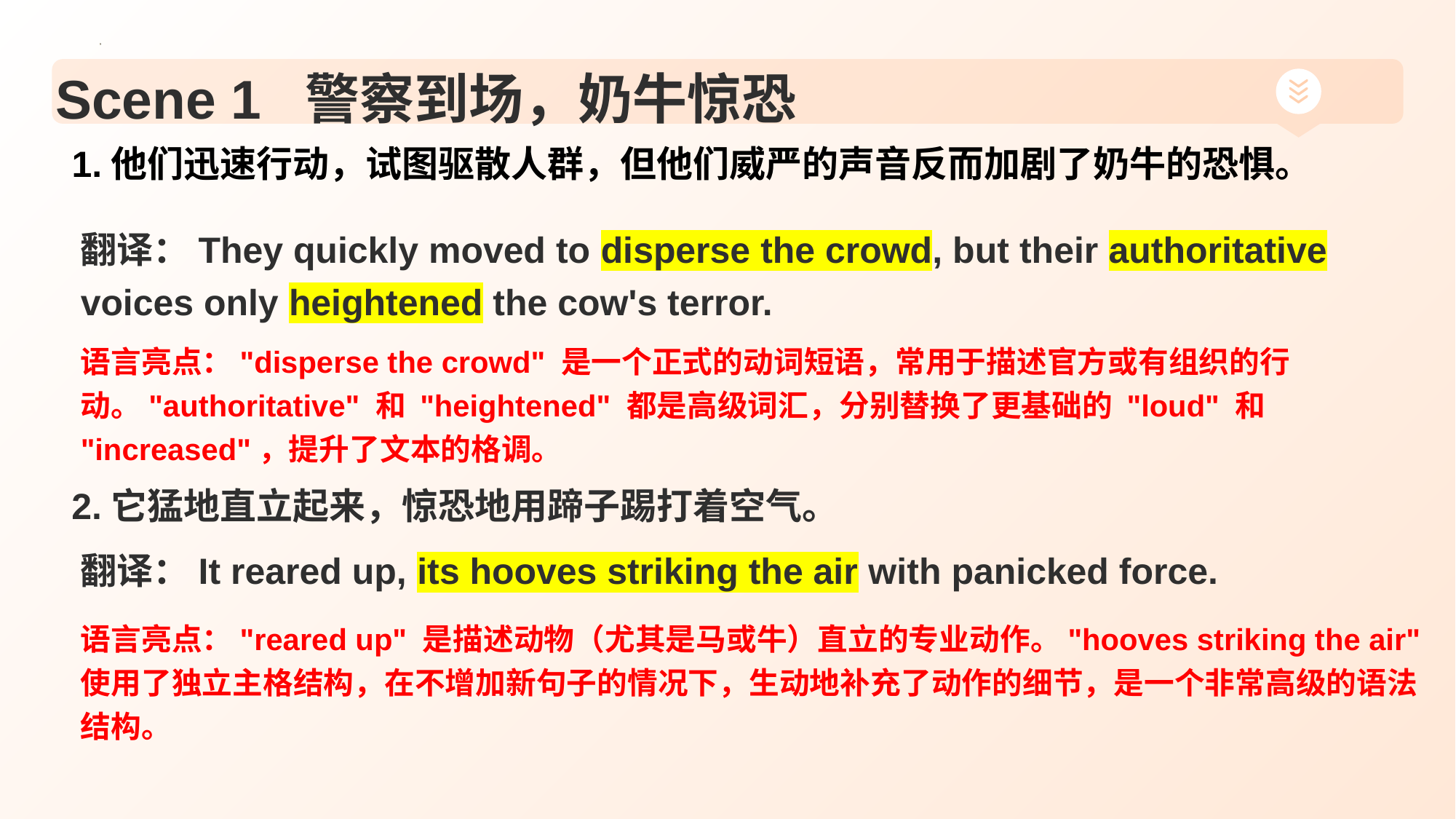

# Scene 1  警察到场，奶牛惊恐
1.他们迅速行动，试图驱散人群，但他们威严的声音反而加剧了奶牛的恐惧。
翻译：They quickly moved to disperse the crowd, but their authoritative voices only heightened the cow's terror.
语言亮点："disperse the crowd" 是一个正式的动词短语，常用于描述官方或有组织的行动。"authoritative" 和 "heightened" 都是高级词汇，分别替换了更基础的 "loud" 和 "increased"，提升了文本的格调。
2.它猛地直立起来，惊恐地用蹄子踢打着空气。
翻译：It reared up, its hooves striking the air with panicked force.
语言亮点："reared up" 是描述动物（尤其是马或牛）直立的专业动作。"hooves striking the air" 使用了独立主格结构，在不增加新句子的情况下，生动地补充了动作的细节，是一个非常高级的语法结构。